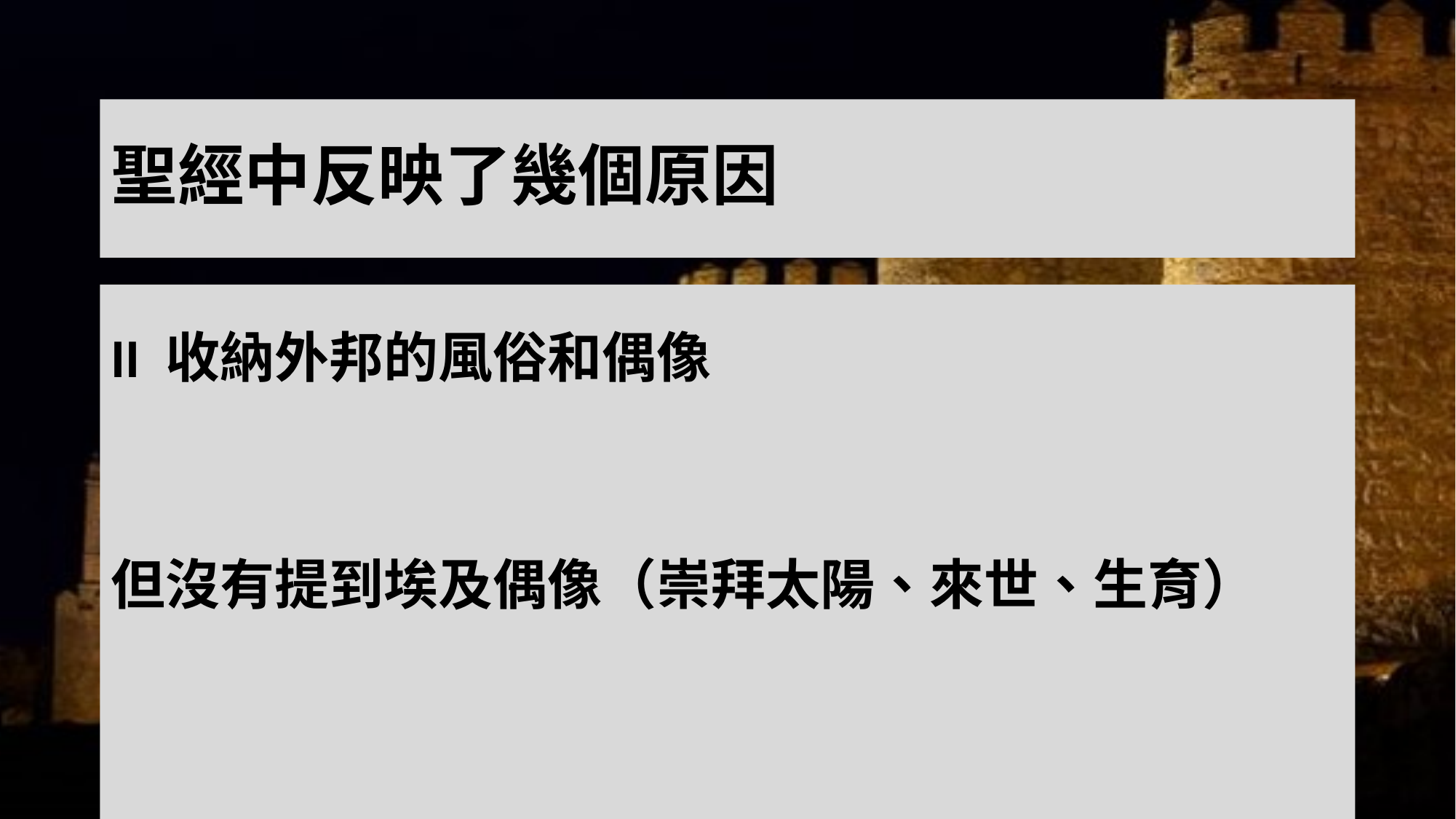

# 聖經中反映了幾個原因
II 收納外邦的風俗和偶像

但沒有提到埃及偶像（崇拜太陽、來世、生育）